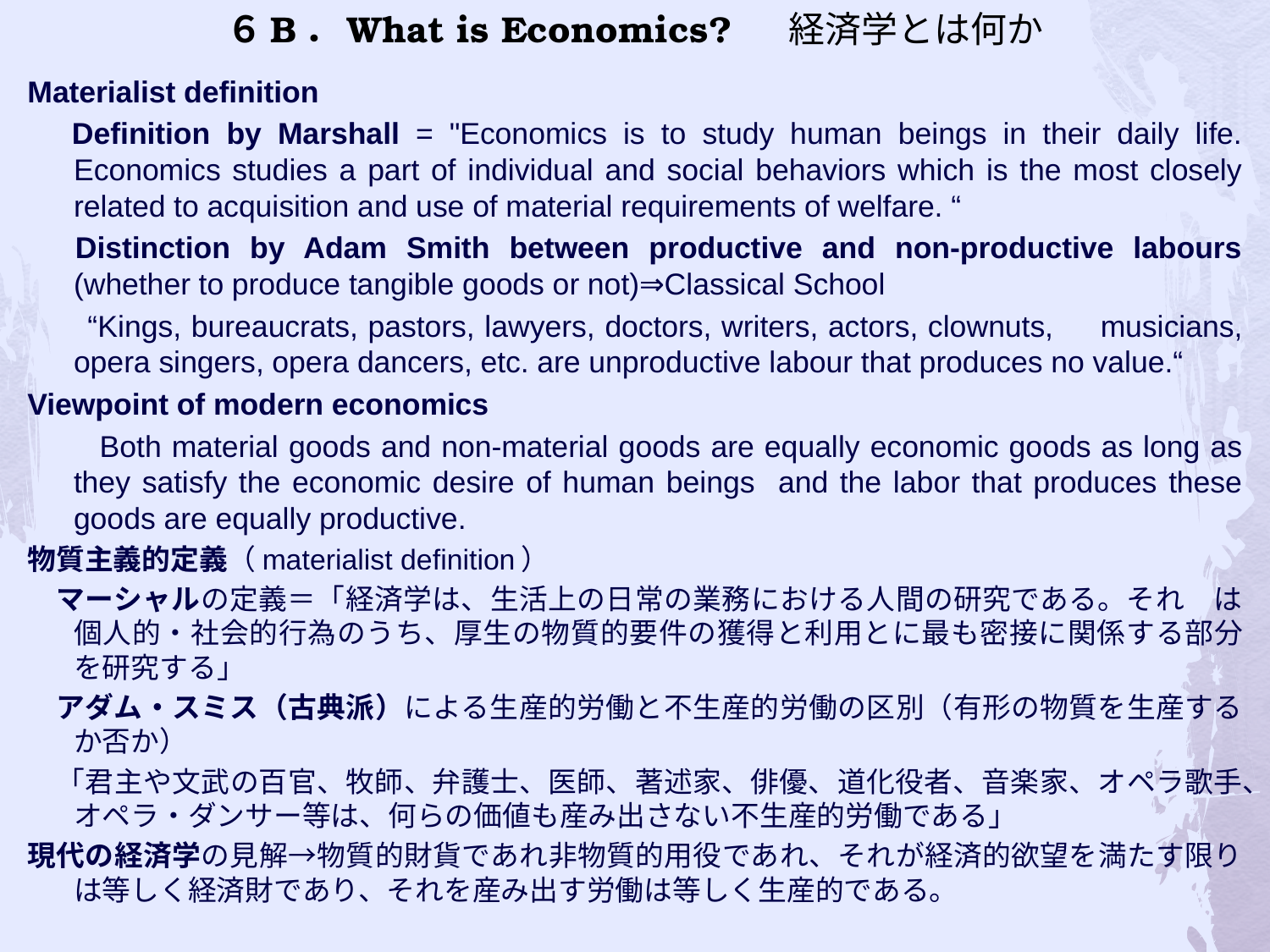

# ６B．What is Economics? 　経済学とは何か
Materialist definition
　Definition by Marshall = "Economics is to study human beings in their daily life. Economics studies a part of individual and social behaviors which is the most closely related to acquisition and use of material requirements of welfare. “
　Distinction by Adam Smith between productive and non-productive labours (whether to produce tangible goods or not)⇒Classical School
      “Kings, bureaucrats, pastors, lawyers, doctors, writers, actors, clownuts,　musicians, opera singers, opera dancers, etc. are unproductive labour that produces no value.“
Viewpoint of modern economics
       Both material goods and non-material goods are equally economic goods as long as they satisfy the economic desire of human beings  and the labor that produces these goods are equally productive.
物質主義的定義（materialist definition）
　マーシャルの定義＝「経済学は、生活上の日常の業務における人間の研究である。それ　は個人的・社会的行為のうち、厚生の物質的要件の獲得と利用とに最も密接に関係する部分を研究する」
　アダム・スミス（古典派）による生産的労働と不生産的労働の区別（有形の物質を生産するか否か）
　「君主や文武の百官、牧師、弁護士、医師、著述家、俳優、道化役者、音楽家、オペラ歌手、オペラ・ダンサー等は、何らの価値も産み出さない不生産的労働である」
現代の経済学の見解→物質的財貨であれ非物質的用役であれ、それが経済的欲望を満たす限りは等しく経済財であり、それを産み出す労働は等しく生産的である。